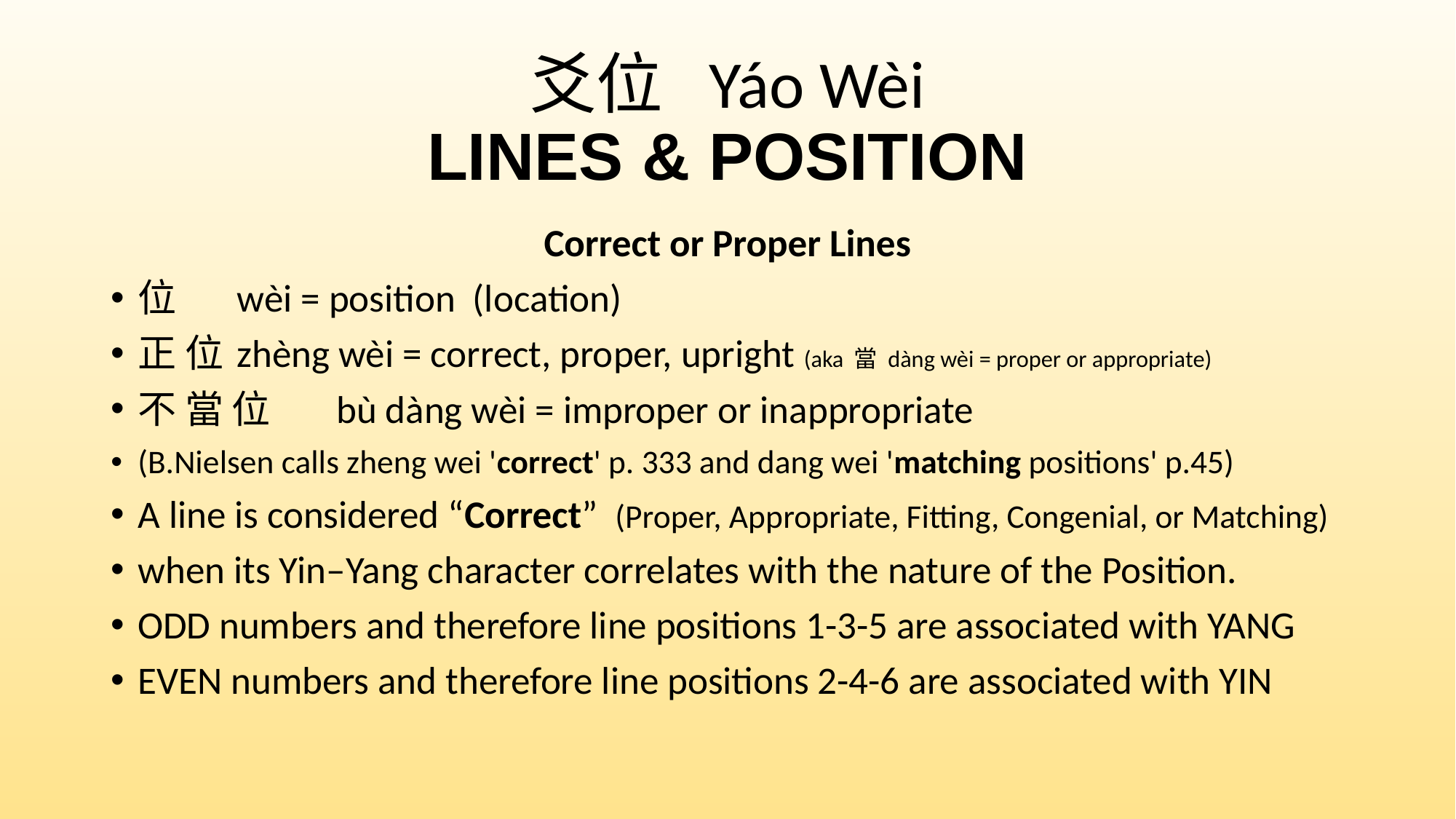

# 爻位  Yáo Wèi LINES & POSITION
Correct or Proper Lines
位		wèi = position  (location)
正 位	zhèng wèi = correct, proper, upright (aka 當 dàng wèi = proper or appropriate)
不 當 位	bù dàng wèi = improper or inappropriate
(B.Nielsen calls zheng wei 'correct' p. 333 and dang wei 'matching positions' p.45)
A line is considered “Correct”  (Proper, Appropriate, Fitting, Congenial, or Matching)
when its Yin–Yang character correlates with the nature of the Position.
ODD numbers and therefore line positions 1-3-5 are associated with YANG
EVEN numbers and therefore line positions 2-4-6 are associated with YIN